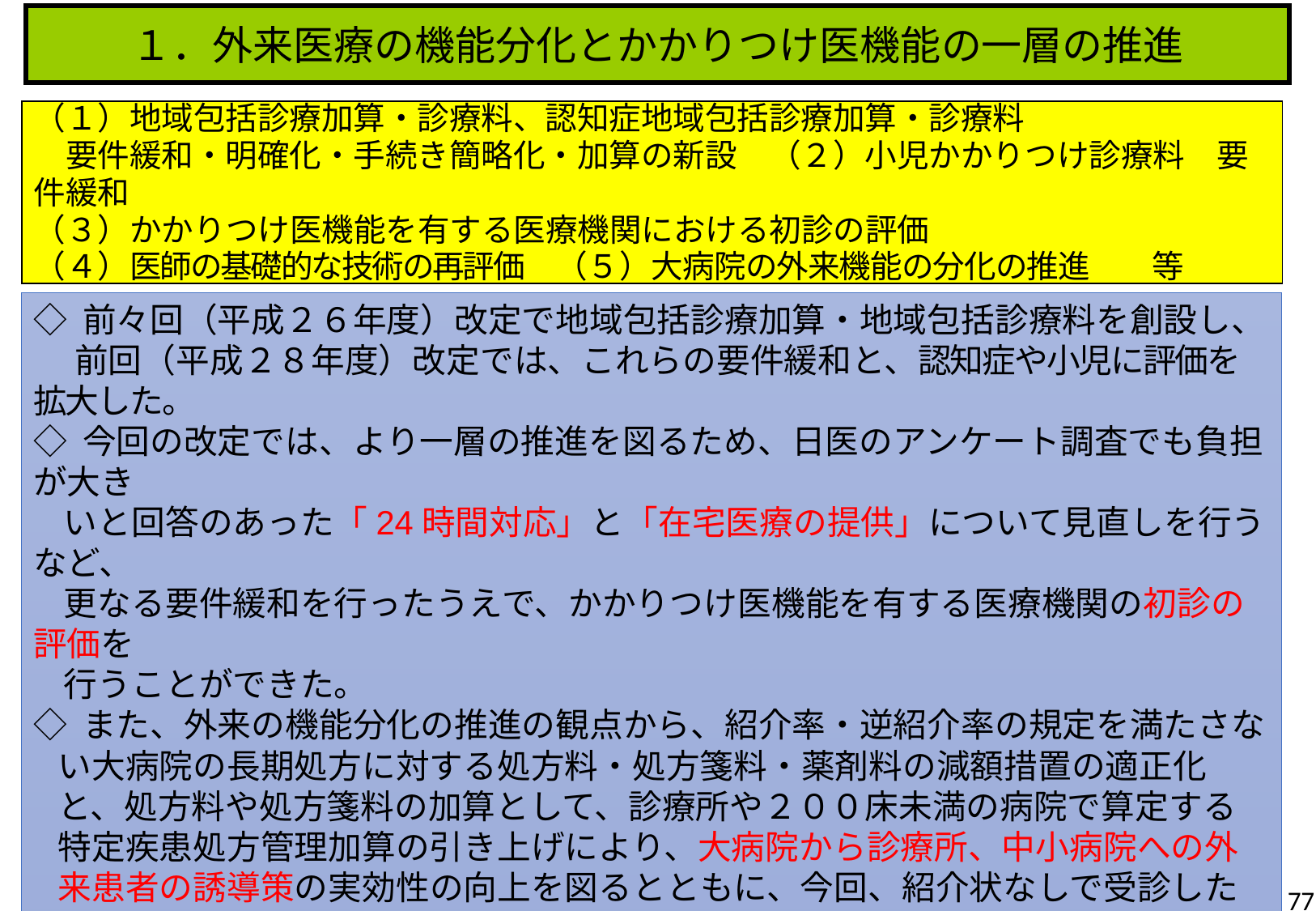

１．外来医療の機能分化とかかりつけ医機能の一層の推進
（１）地域包括診療加算・診療料、認知症地域包括診療加算・診療料
　要件緩和・明確化・手続き簡略化・加算の新設　（２）小児かかりつけ診療料　要件緩和
（３）かかりつけ医機能を有する医療機関における初診の評価
（４）医師の基礎的な技術の再評価　（５）大病院の外来機能の分化の推進　　等
◇ 前々回（平成２６年度）改定で地域包括診療加算・地域包括診療料を創設し、
　 前回（平成２８年度）改定では、これらの要件緩和と、認知症や小児に評価を拡大した。
◇ 今回の改定では、より一層の推進を図るため、日医のアンケート調査でも負担が大き
   いと回答のあった「24時間対応」と「在宅医療の提供」について見直しを行うなど、
   更なる要件緩和を行ったうえで、かかりつけ医機能を有する医療機関の初診の評価を
   行うことができた。
◇ また、外来の機能分化の推進の観点から、紹介率・逆紹介率の規定を満たさない大病院の長期処方に対する処方料・処方箋料・薬剤料の減額措置の適正化と、処方料や処方箋料の加算として、診療所や２００床未満の病院で算定する特定疾患処方管理加算の引き上げにより、大病院から診療所、中小病院への外来患者の誘導策の実効性の向上を図るとともに、今回、紹介状なしで受診した場合の定額負担の対象病院を特定機能病院および許可病床４００床以上の地域医療支援病院に拡大が行われた。
◇ こうした外来機能分化の中で、かかりつけ医機能の普及に向け、今後の改定でさらな
   る評価を求めていく。
77